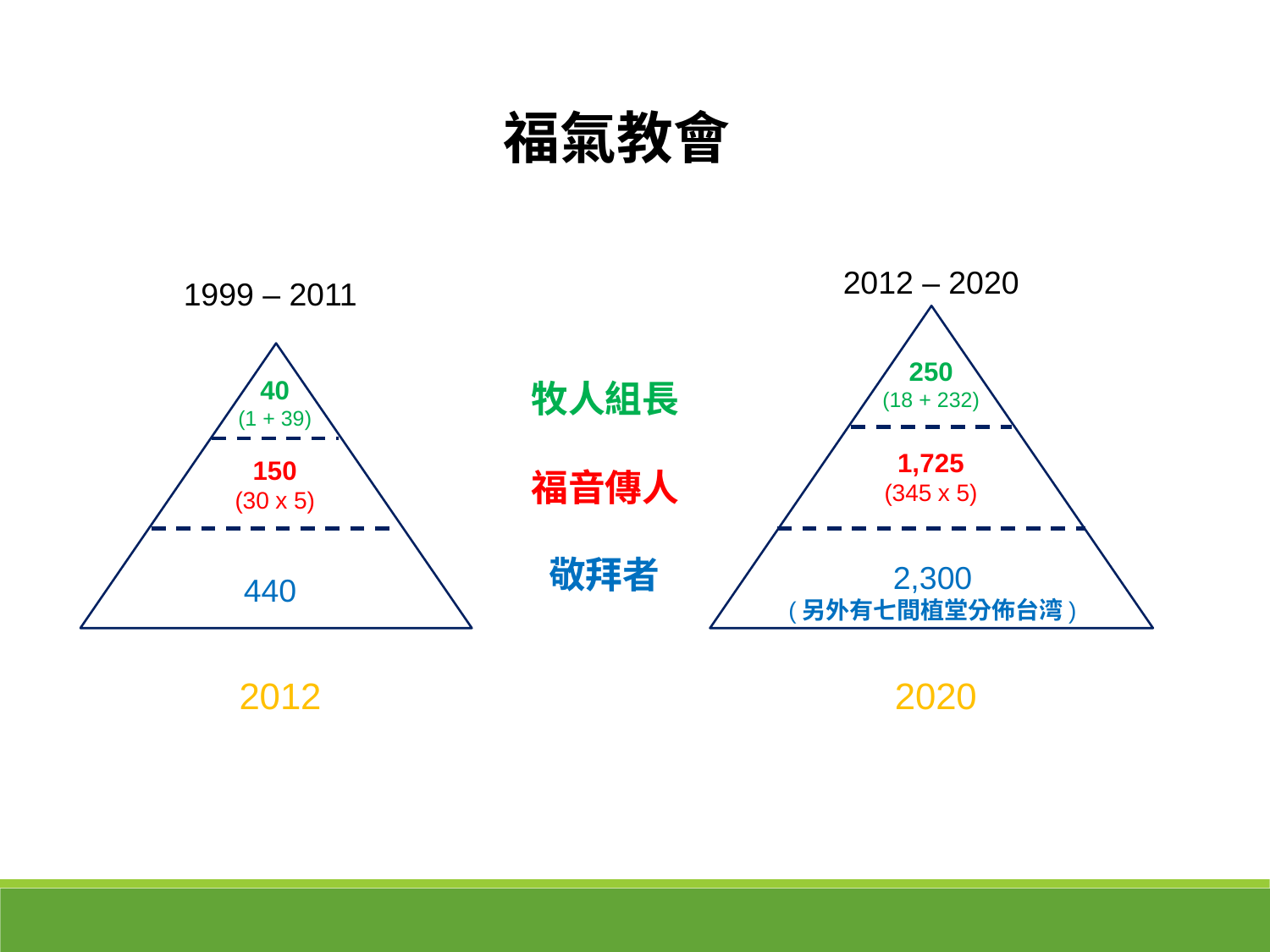

福氣教會
2012 – 2020
1999 – 2011

250
(18 + 232)
40
(1 + 39)
牧人組長
1,725
(345 x 5)
150
(30 x 5)
福音傳人
敬拜者
2,300
(另外有七間植堂分佈台湾)
440
  2012
  2020